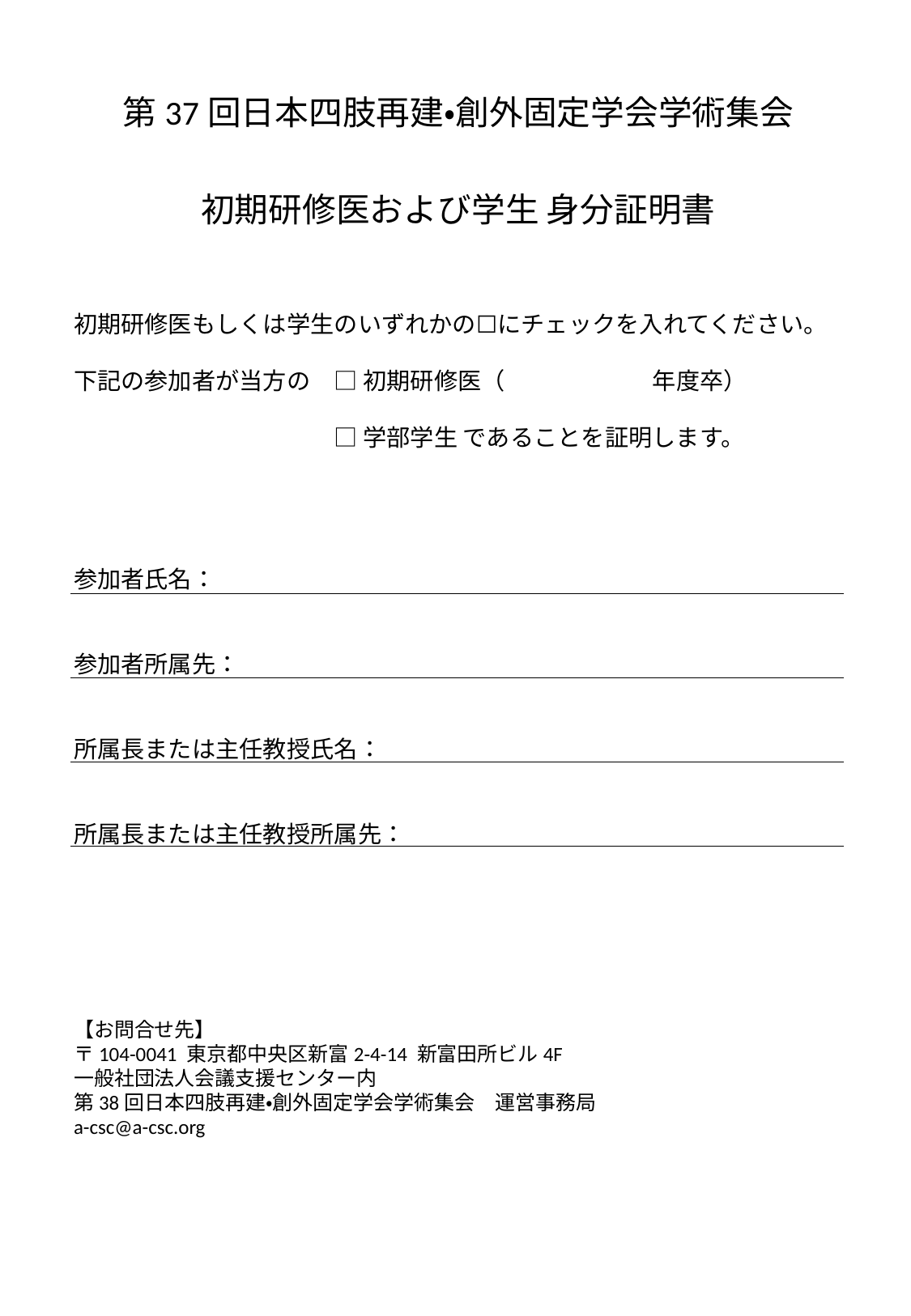

第37回日本四肢再建・創外固定学会学術集会

初期研修医および学生 身分証明書

初期研修医もしくは学生のいずれかの☐にチェックを入れてください。

下記の参加者が当方の　□ 初期研修医（　　　　　　 年度卒）

　　　　　　　　　　　□ 学部学生 であることを証明します。

参加者氏名：

参加者所属先：

所属長または主任教授氏名：

所属長または主任教授所属先：

【お問合せ先】
〒104-0041 東京都中央区新富2-4-14 新富田所ビル4F
一般社団法人会議支援センター内
第38回日本四肢再建・創外固定学会学術集会　運営事務局
a-csc@a-csc.org